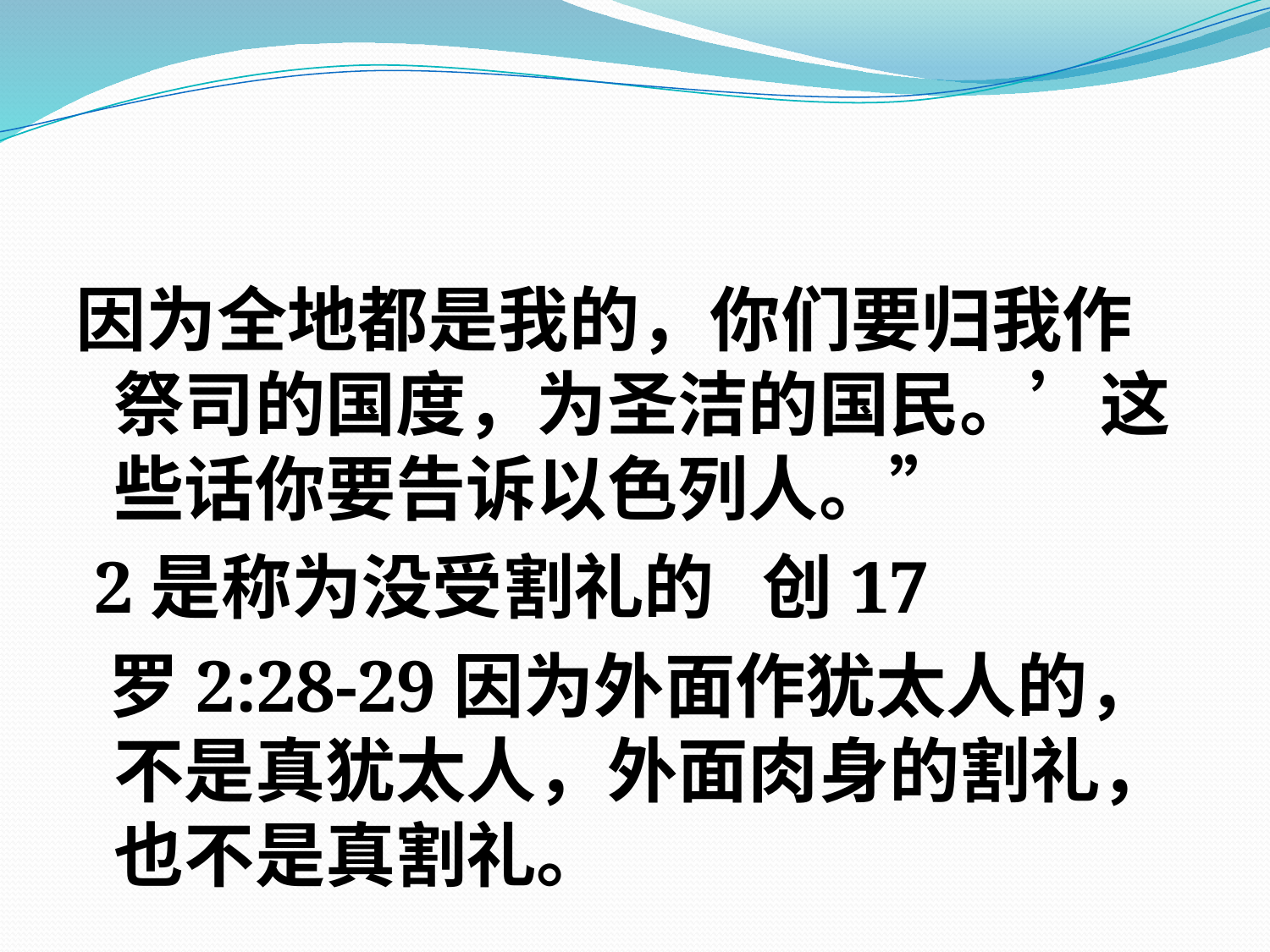

#
因为全地都是我的，你们要归我作祭司的国度，为圣洁的国民。’这些话你要告诉以色列人。”
 2是称为没受割礼的   创17
 罗2:28-29因为外面作犹太人的，不是真犹太人，外面肉身的割礼，也不是真割礼。